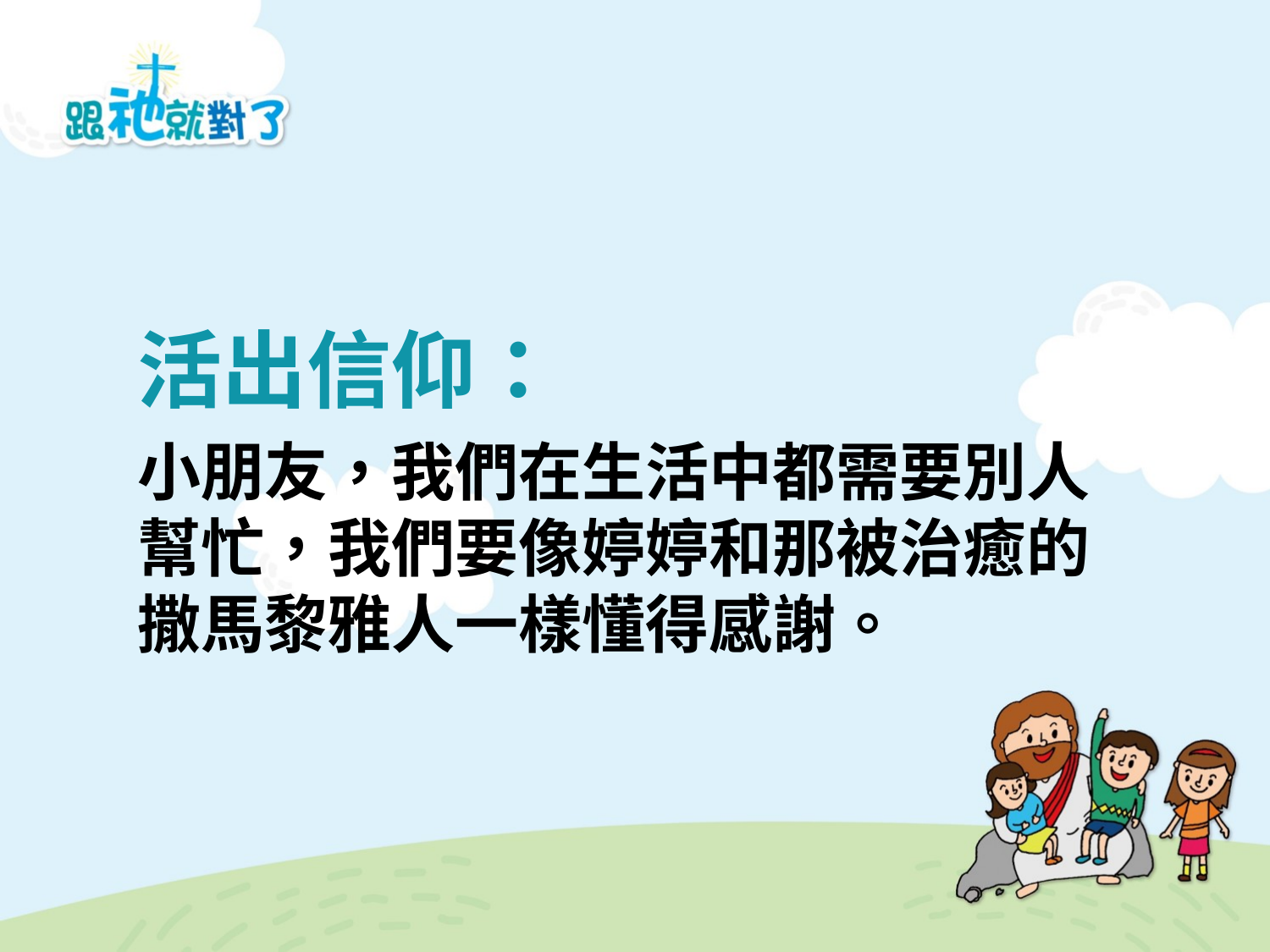

活出信仰：
小朋友，我們在生活中都需要別人幫忙，我們要像婷婷和那被治癒的撒馬黎雅人一樣懂得感謝。